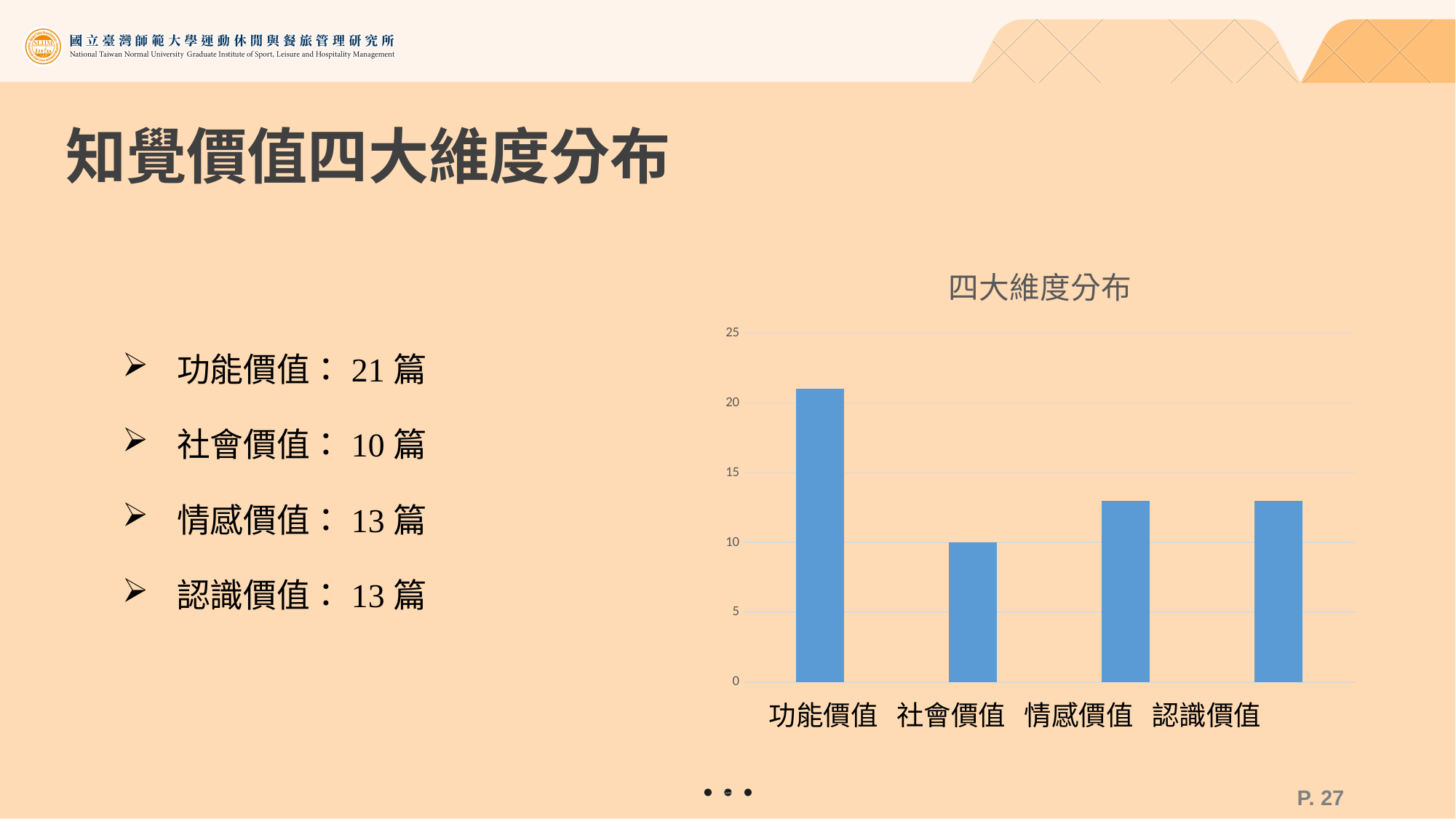

# 知覺價值四大維度分布

### Chart: 四大維度分布

| Category |  |
|---|---|
功能價值：21篇
社會價值：10篇
情感價值：13篇
認識價值：13篇
功能價值   社會價值   情感價值   認識價值
P. 27